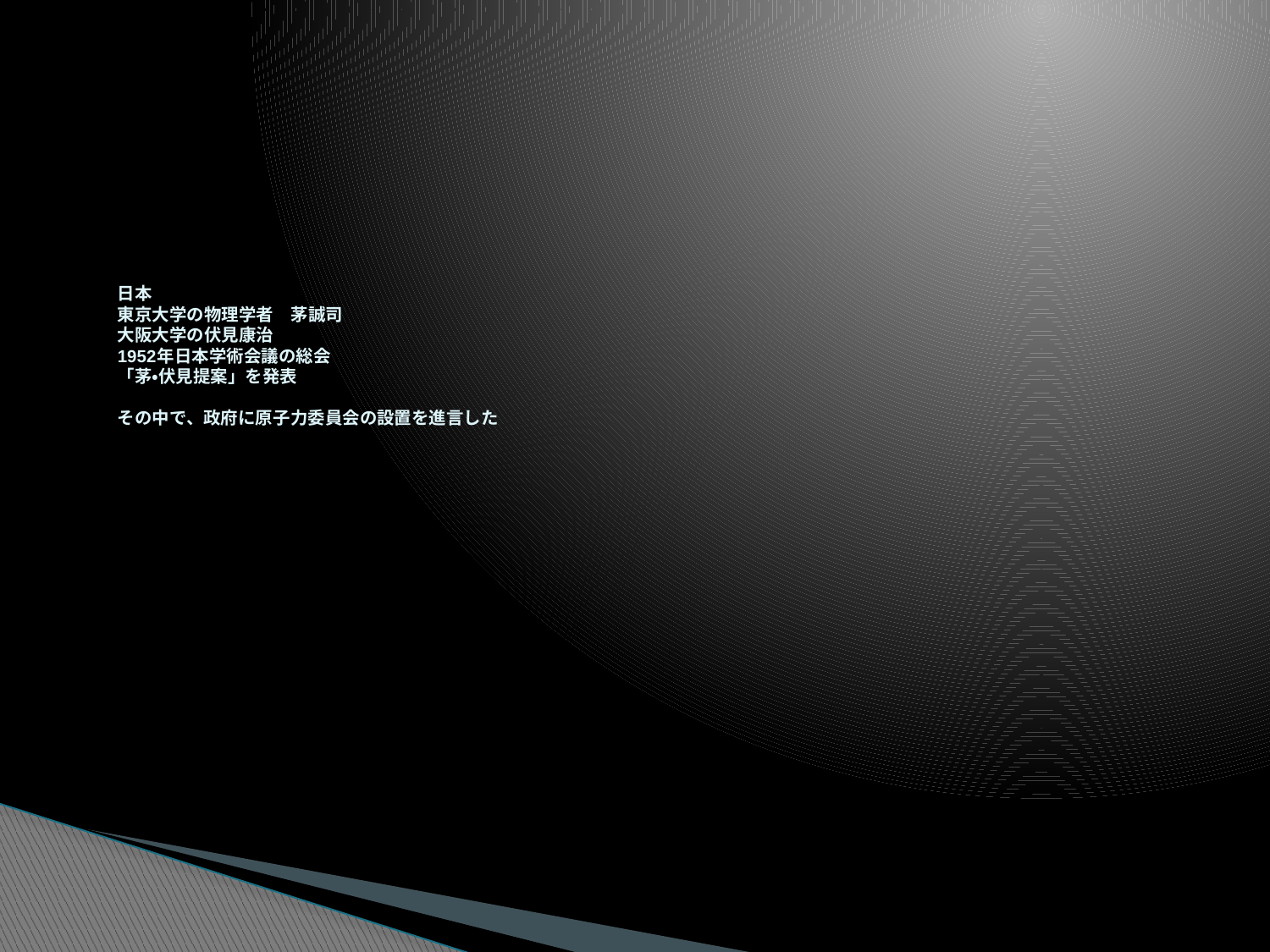

# 日本 東京大学の物理学者　茅誠司 大阪大学の伏見康治 1952年日本学術会議の総会 「茅・伏見提案」を発表 その中で、政府に原子力委員会の設置を進言した